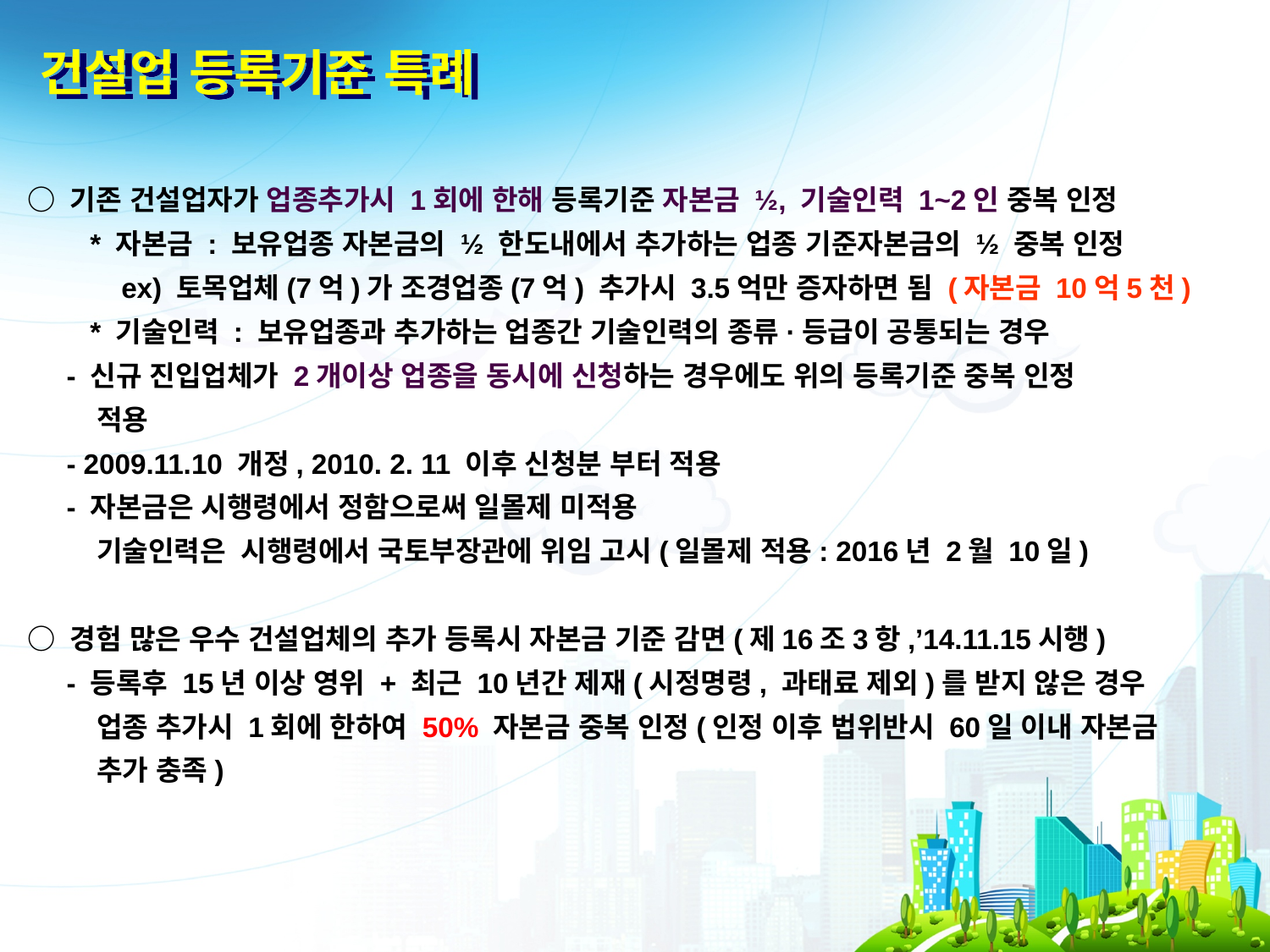

건설업 등록기준 특례
○ 기존 건설업자가 업종추가시 1회에 한해 등록기준 자본금 ½, 기술인력 1~2인 중복 인정
        * 자본금 : 보유업종 자본금의 ½ 한도내에서 추가하는 업종 기준자본금의 ½ 중복 인정
            ex) 토목업체(7억)가 조경업종(7억) 추가시 3.5억만 증자하면 됨 (자본금 10억5천)
        * 기술인력 : 보유업종과 추가하는 업종간 기술인력의 종류·등급이 공통되는 경우
     - 신규 진입업체가 2개이상 업종을 동시에 신청하는 경우에도 위의 등록기준 중복 인정
        적용
     - 2009.11.10 개정, 2010. 2. 11 이후 신청분 부터 적용
     - 자본금은 시행령에서 정함으로써 일몰제 미적용
        기술인력은  시행령에서 국토부장관에 위임 고시(일몰제 적용: 2016년 2월 10일)

○ 경험 많은 우수 건설업체의 추가 등록시 자본금 기준 감면(제16조3항,’14.11.15시행)
     - 등록후 15년 이상 영위 + 최근 10년간 제재(시정명령, 과태료 제외)를 받지 않은 경우
        업종 추가시 1회에 한하여 50% 자본금 중복 인정(인정 이후 법위반시 60일 이내 자본금
        추가 충족)